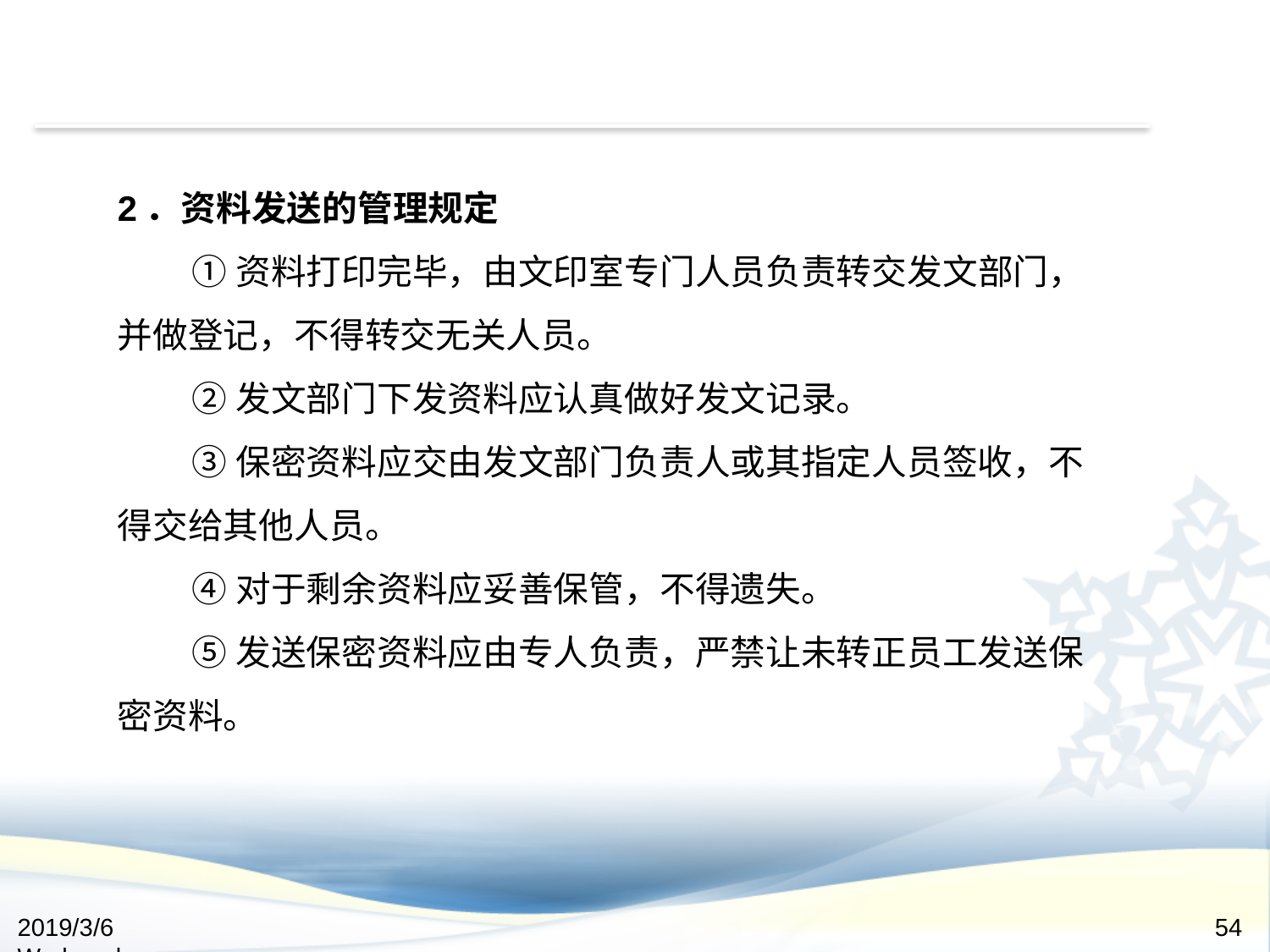

2．资料发送的管理规定
①资料打印完毕，由文印室专门人员负责转交发文部门，并做登记，不得转交无关人员。
②发文部门下发资料应认真做好发文记录。
③保密资料应交由发文部门负责人或其指定人员签收，不得交给其他人员。
④对于剩余资料应妥善保管，不得遗失。
⑤发送保密资料应由专人负责，严禁让未转正员工发送保密资料。